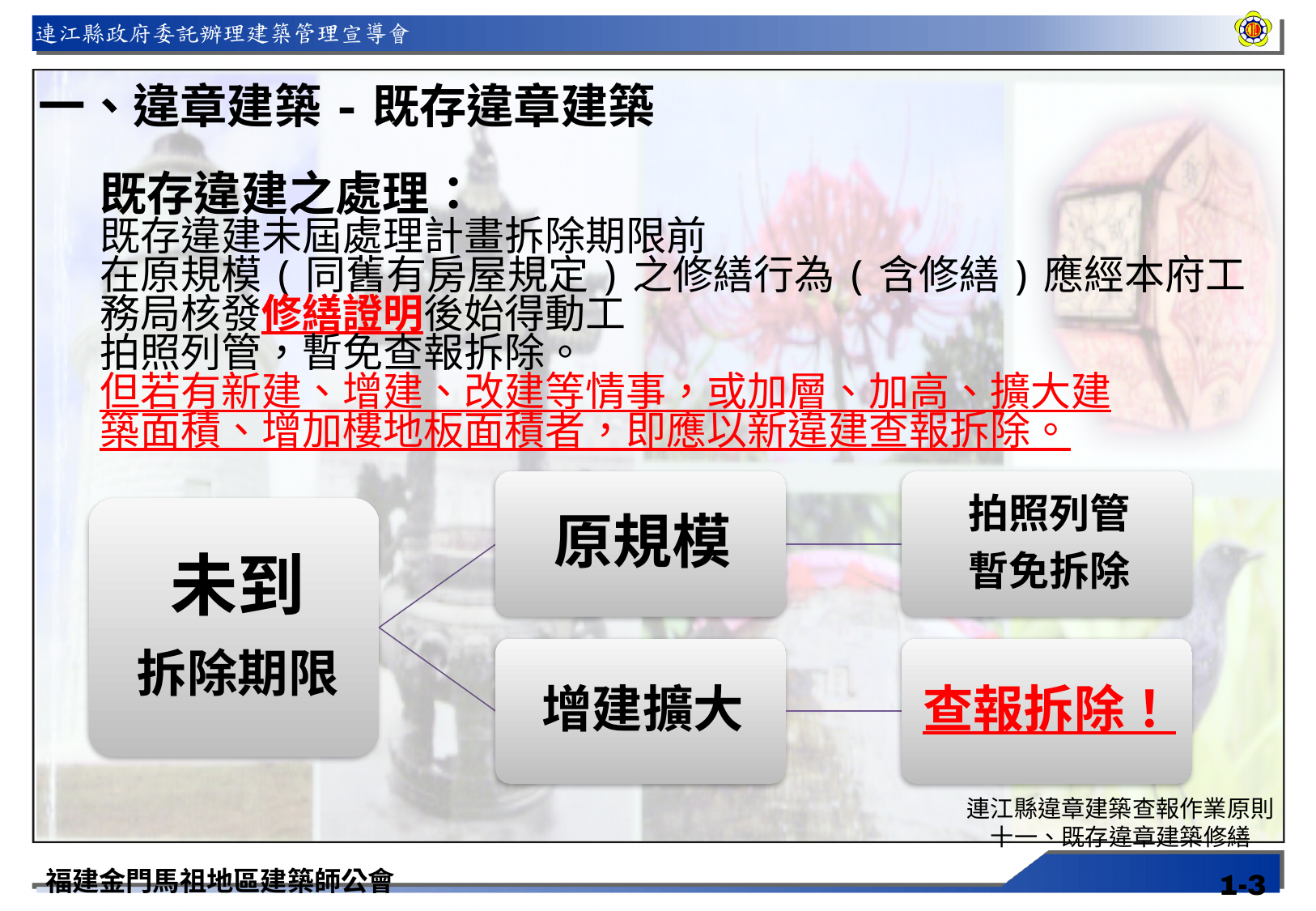

一、違章建築-既存違章建築
既存違建之處理：
既存違建未屆處理計畫拆除期限前
在原規模(同舊有房屋規定)之修繕行為(含修繕)應經本府工務局核發修繕證明後始得動工
拍照列管，暫免查報拆除。
但若有新建、增建、改建等情事，或加層、加高、擴大建
築面積、增加樓地板面積者，即應以新違建查報拆除。
未到
拆除期限

原規模

拍照列管
暫免拆除

增建擴大

查報拆除！
連江縣違章建築查報作業原則
十一、既存違章建築修繕
福建金門馬祖地區建築師公會
1-3